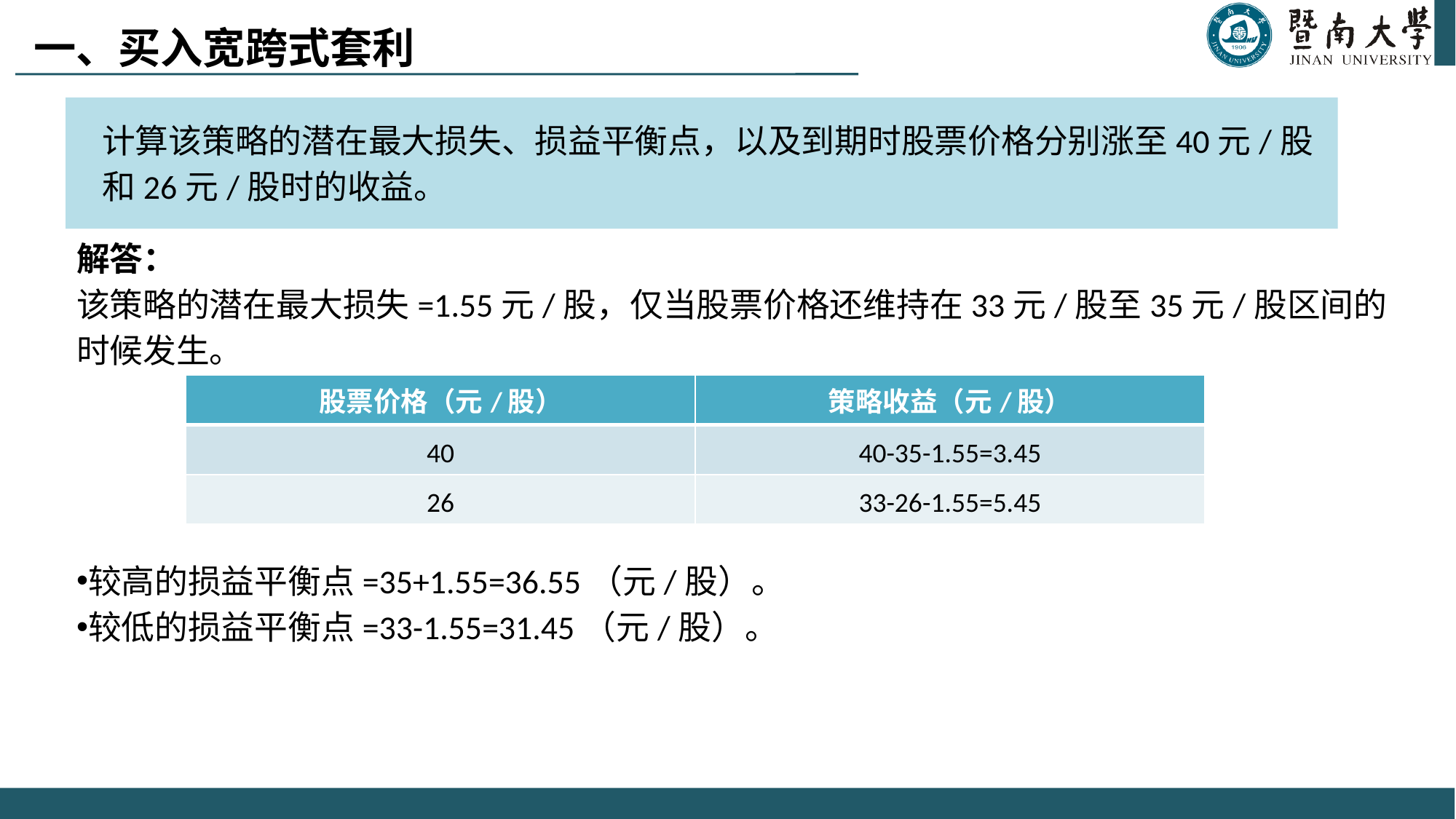

一、买入宽跨式套利

计算该策略的潜在最大损失、损益平衡点，以及到期时股票价格分别涨至40元/股和26元/股时的收益。
解答：
该策略的潜在最大损失=1.55元/股，仅当股票价格还维持在33元/股至35元/股区间的时候发生。

较高的损益平衡点=35+1.55=36.55（元/股）。
较低的损益平衡点=33-1.55=31.45（元/股）。

| 股票价格（元/股） | 策略收益（元/股） |
| --- | --- |
| 40 | 40-35-1.55=3.45 |
| 26 | 33-26-1.55=5.45 |